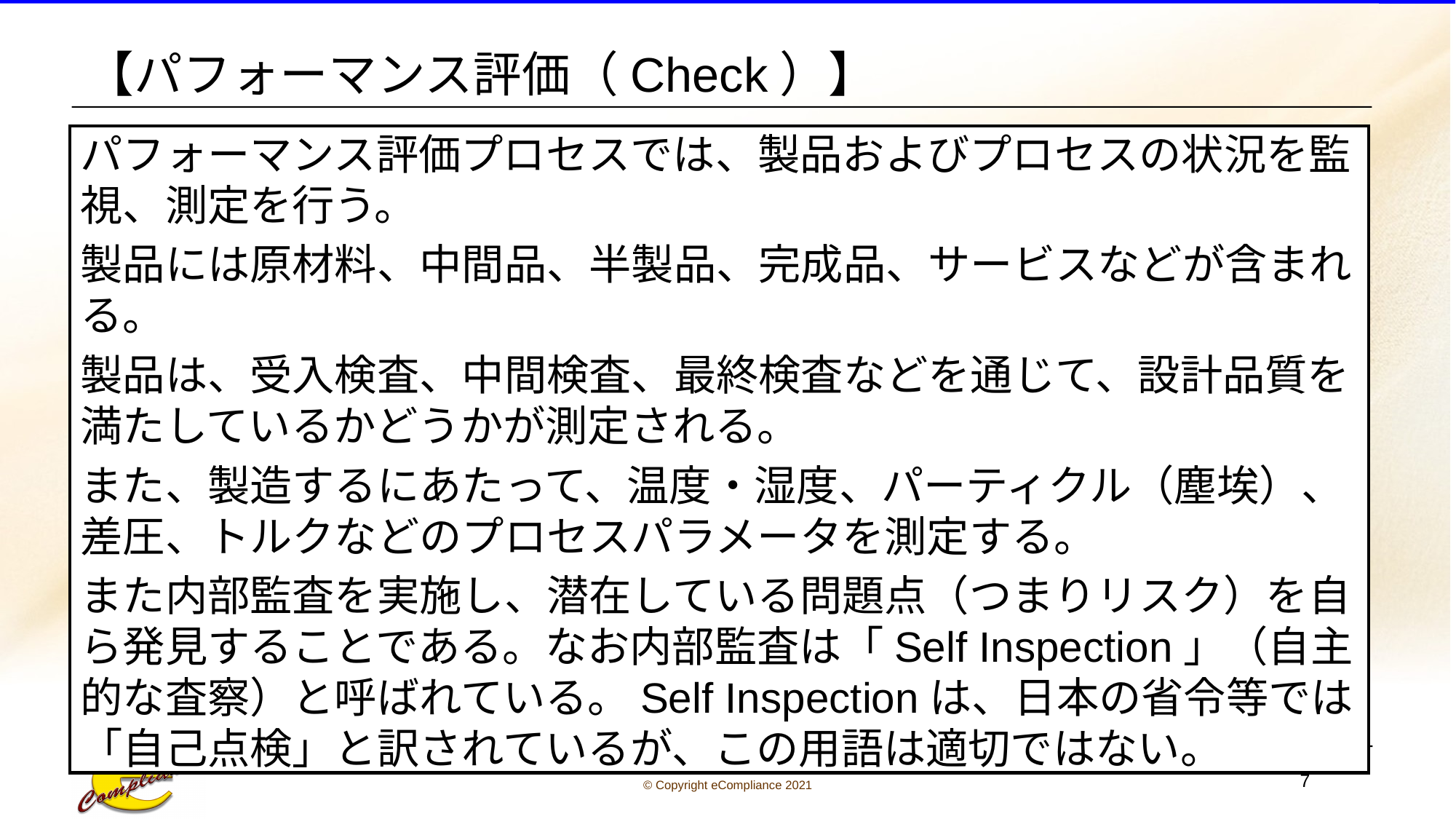

# 【パフォーマンス評価（Check）】
パフォーマンス評価プロセスでは、製品およびプロセスの状況を監視、測定を行う。
製品には原材料、中間品、半製品、完成品、サービスなどが含まれる。
製品は、受入検査、中間検査、最終検査などを通じて、設計品質を満たしているかどうかが測定される。
また、製造するにあたって、温度・湿度、パーティクル（塵埃）、差圧、トルクなどのプロセスパラメータを測定する。
また内部監査を実施し、潜在している問題点（つまりリスク）を自ら発見することである。なお内部監査は「Self Inspection」（自主的な査察）と呼ばれている。Self Inspectionは、日本の省令等では「自己点検」と訳されているが、この用語は適切ではない。